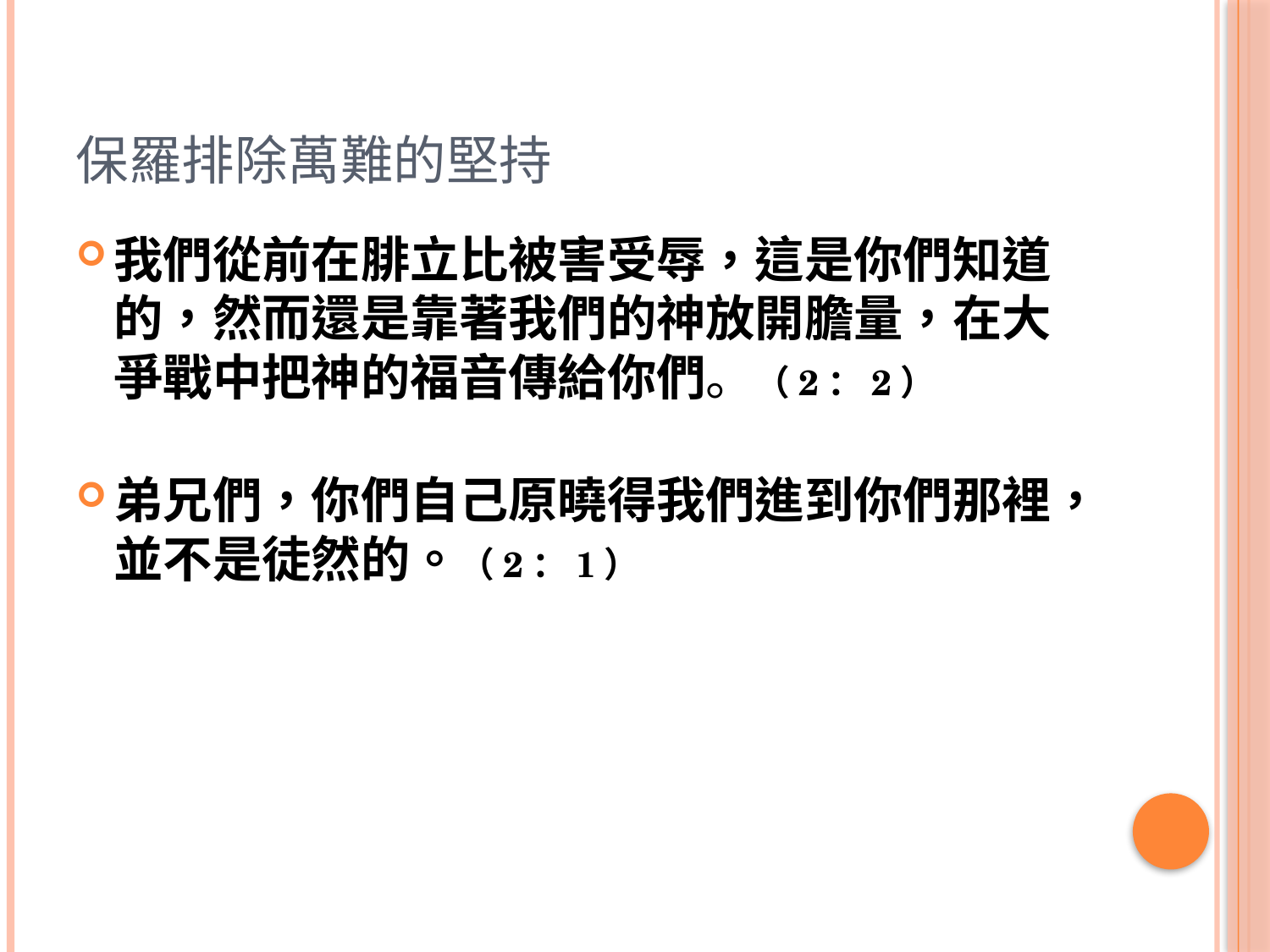

# 保羅排除萬難的堅持
我們從前在腓立比被害受辱，這是你們知道的，然而還是靠著我們的神放開膽量，在大爭戰中把神的福音傳給你們。（2：2）

弟兄們，你們自己原曉得我們進到你們那裡，並不是徒然的。（2：1）